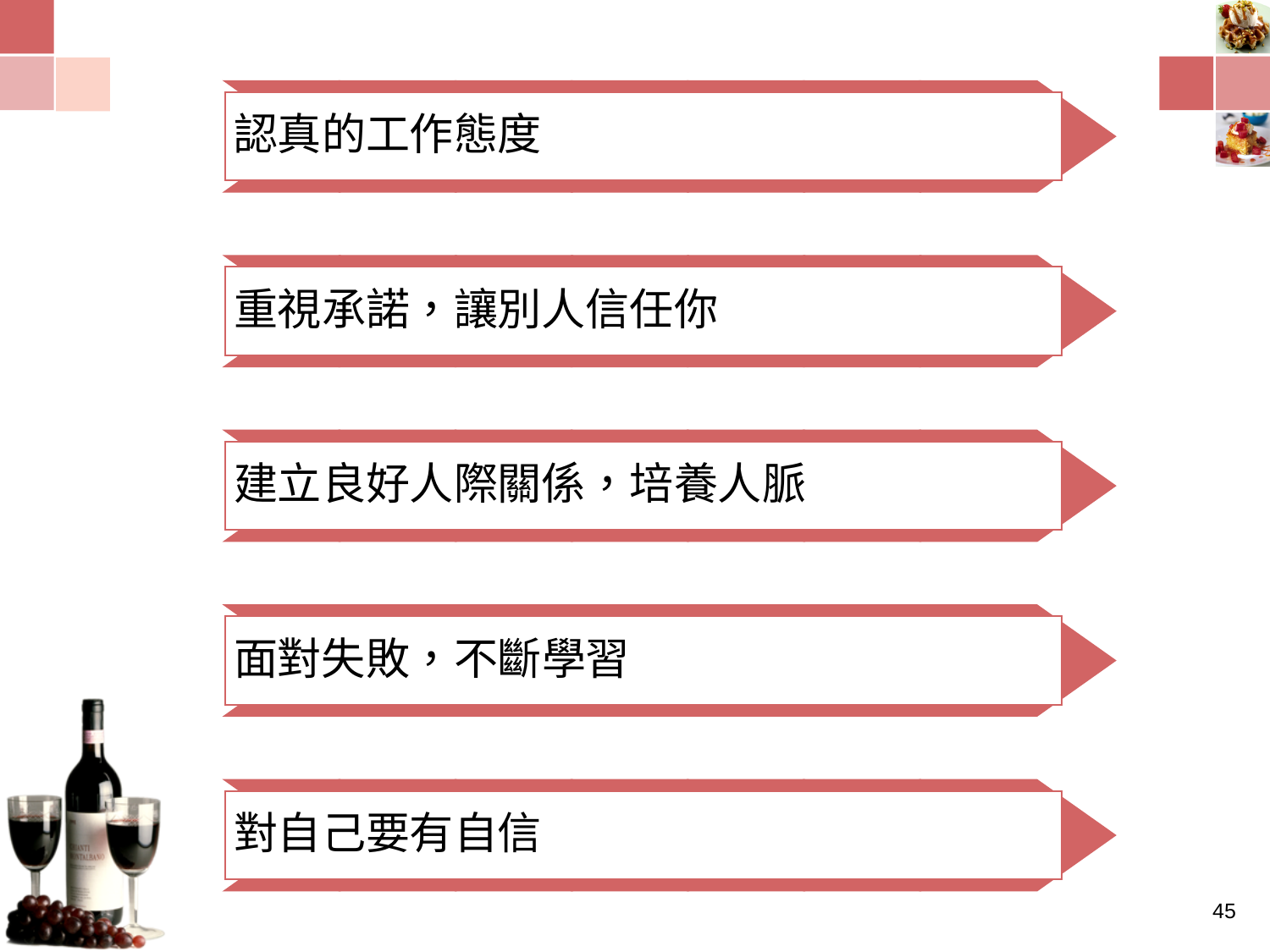

認真的工作態度

重視承諾，讓別人信任你

建立良好人際關係，培養人脈

面對失敗，不斷學習

對自己要有自信
45